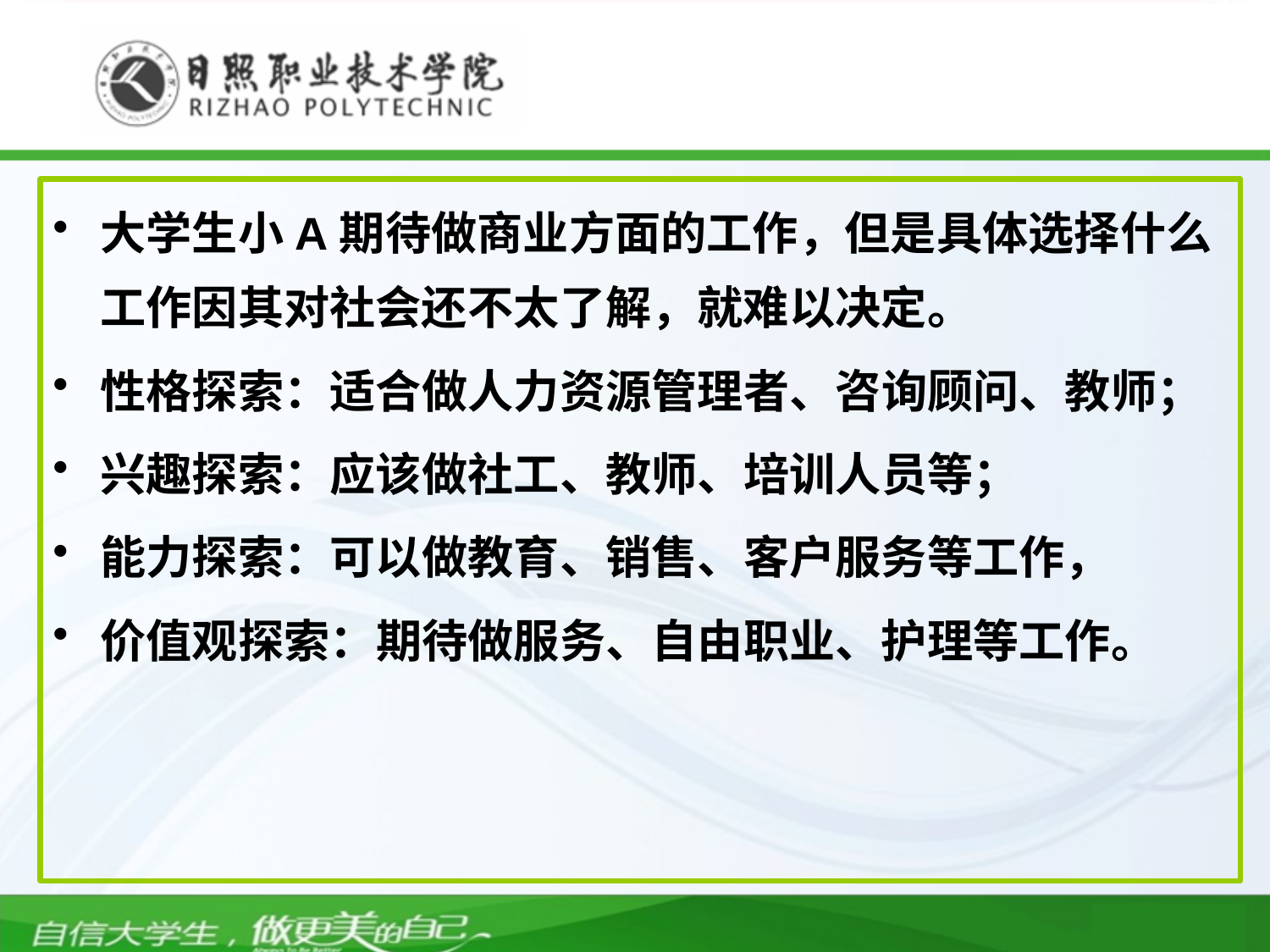

大学生小A期待做商业方面的工作，但是具体选择什么工作因其对社会还不太了解，就难以决定。
性格探索：适合做人力资源管理者、咨询顾问、教师；
兴趣探索：应该做社工、教师、培训人员等；
能力探索：可以做教育、销售、客户服务等工作，
价值观探索：期待做服务、自由职业、护理等工作。